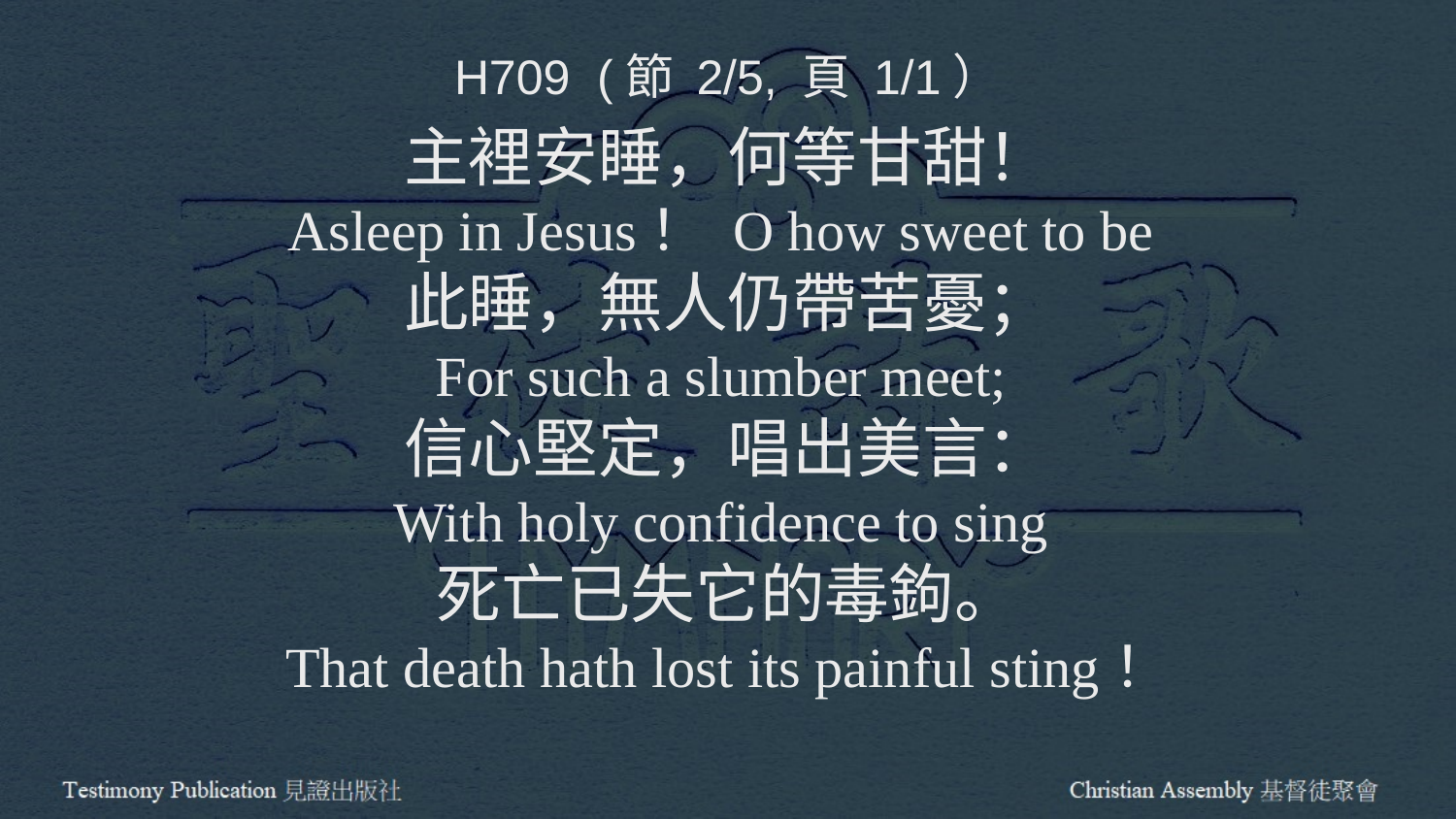

H709  (節 2/5, 頁 1/1）
主裡安睡，何等甘甜！
Asleep in Jesus！ O how sweet to be
此睡，無人仍帶苦憂；
For such a slumber meet;
信心堅定，唱出美言：
With holy confidence to sing
死亡已失它的毒鉤。
That death hath lost its painful sting！